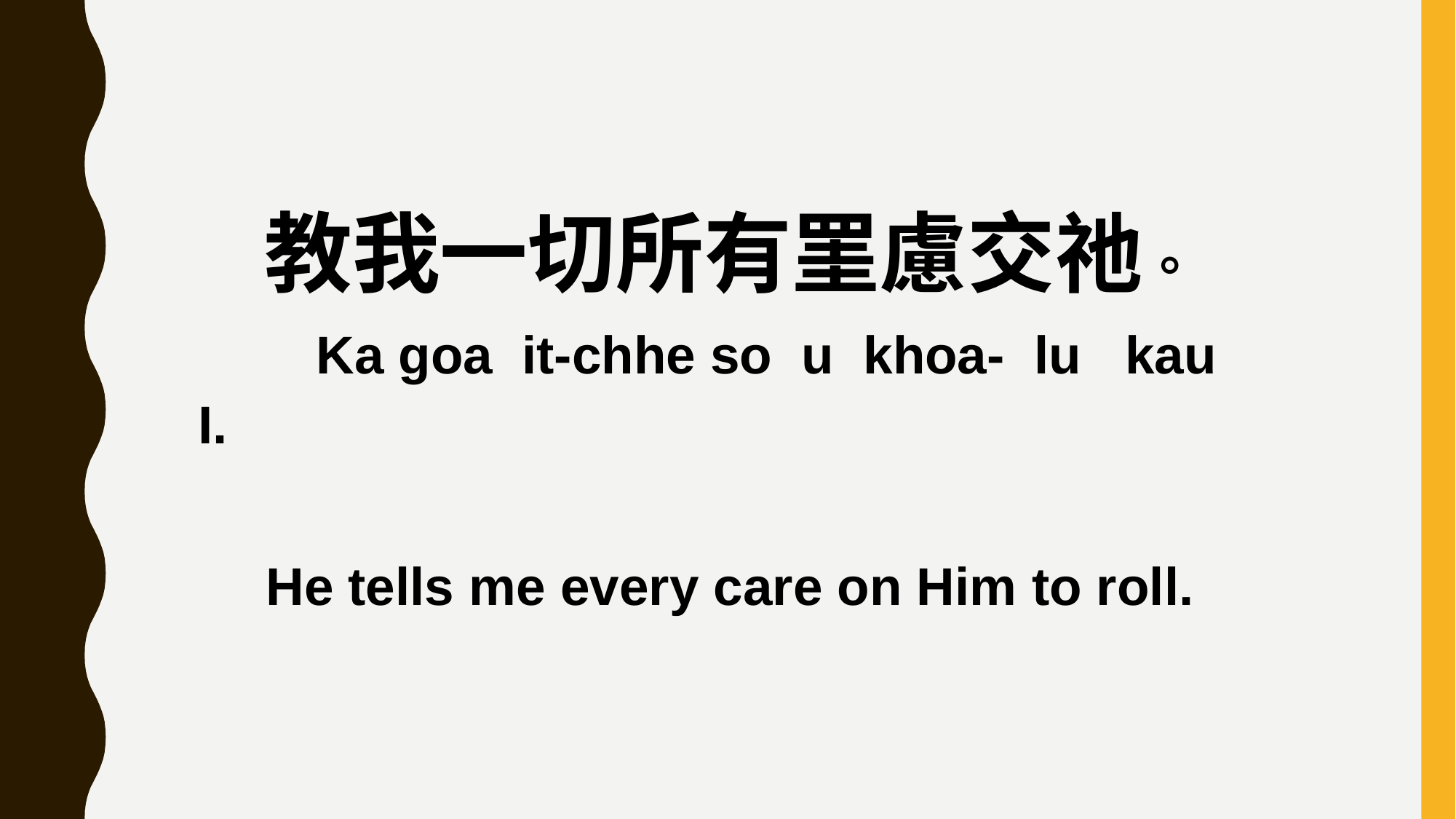

教我一切所有罣慮交祂。
        Ka goa  it-chhe so  u  khoa-  lu   kau   I.

He tells me every care on Him to roll.